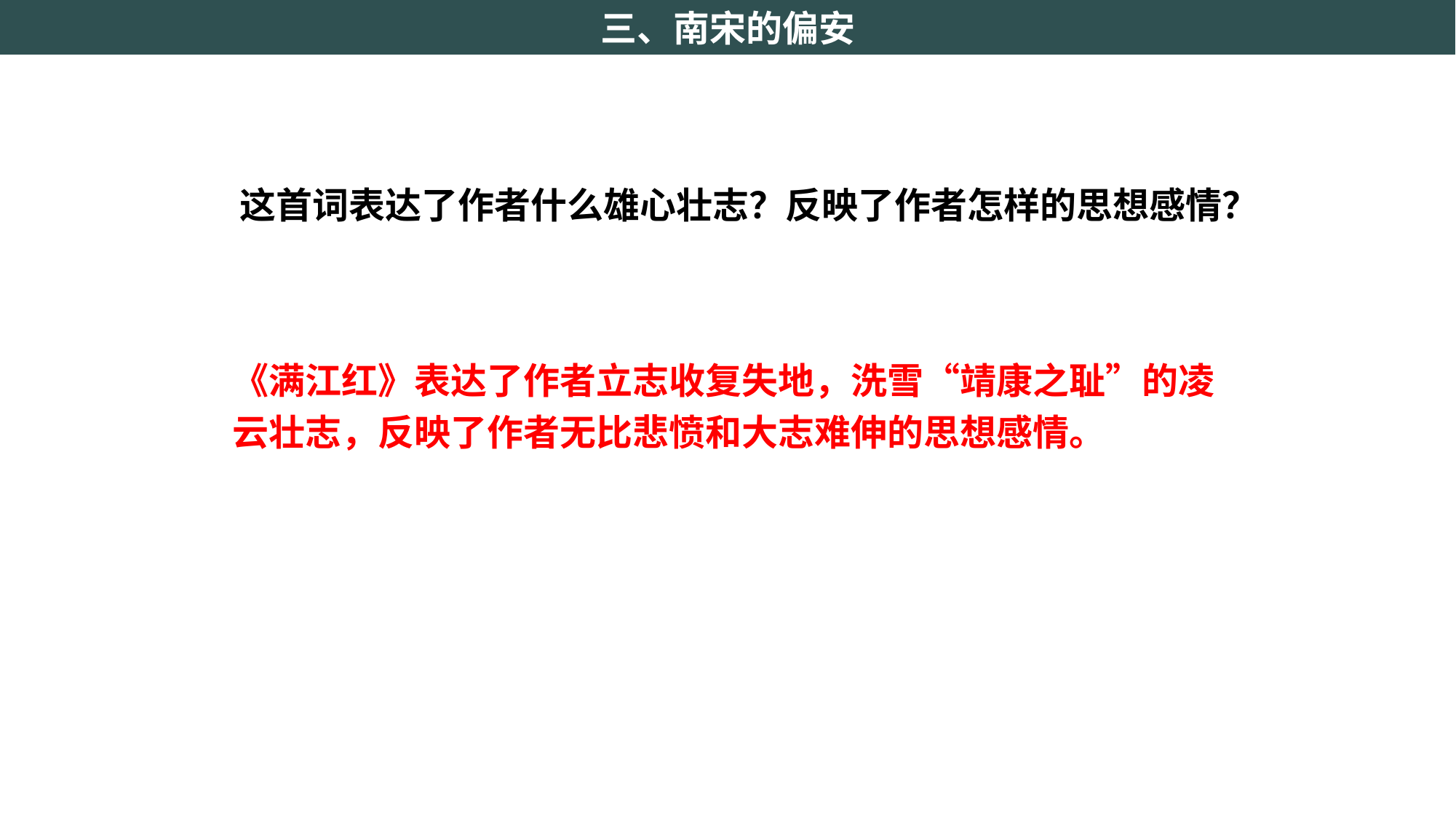

三、南宋的偏安
这首词表达了作者什么雄心壮志？反映了作者怎样的思想感情？
《满江红》表达了作者立志收复失地，洗雪“靖康之耻”的凌云壮志，反映了作者无比悲愤和大志难伸的思想感情。